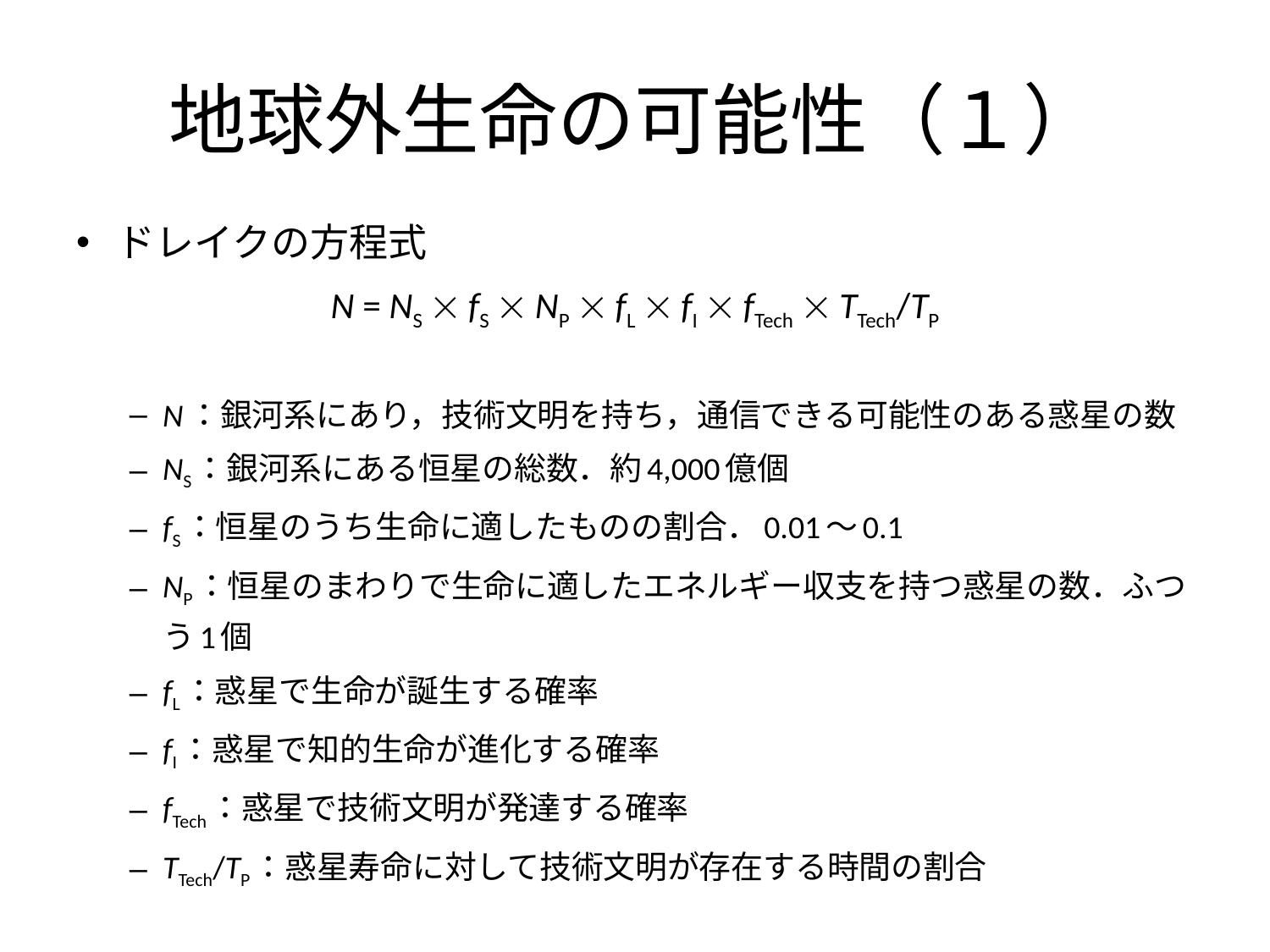

# 地球外生命の可能性（１）
ドレイクの方程式
N = NS × fS × NP × fL × fI × fTech × TTech/TP

N：銀河系にあり，技術文明を持ち，通信できる可能性のある惑星の数
NS：銀河系にある恒星の総数．約4,000億個
fS：恒星のうち生命に適したものの割合．0.01〜0.1
NP：恒星のまわりで生命に適したエネルギー収支を持つ惑星の数．ふつう1個
fL：惑星で生命が誕生する確率
fI：惑星で知的生命が進化する確率
fTech：惑星で技術文明が発達する確率
TTech/TP：惑星寿命に対して技術文明が存在する時間の割合